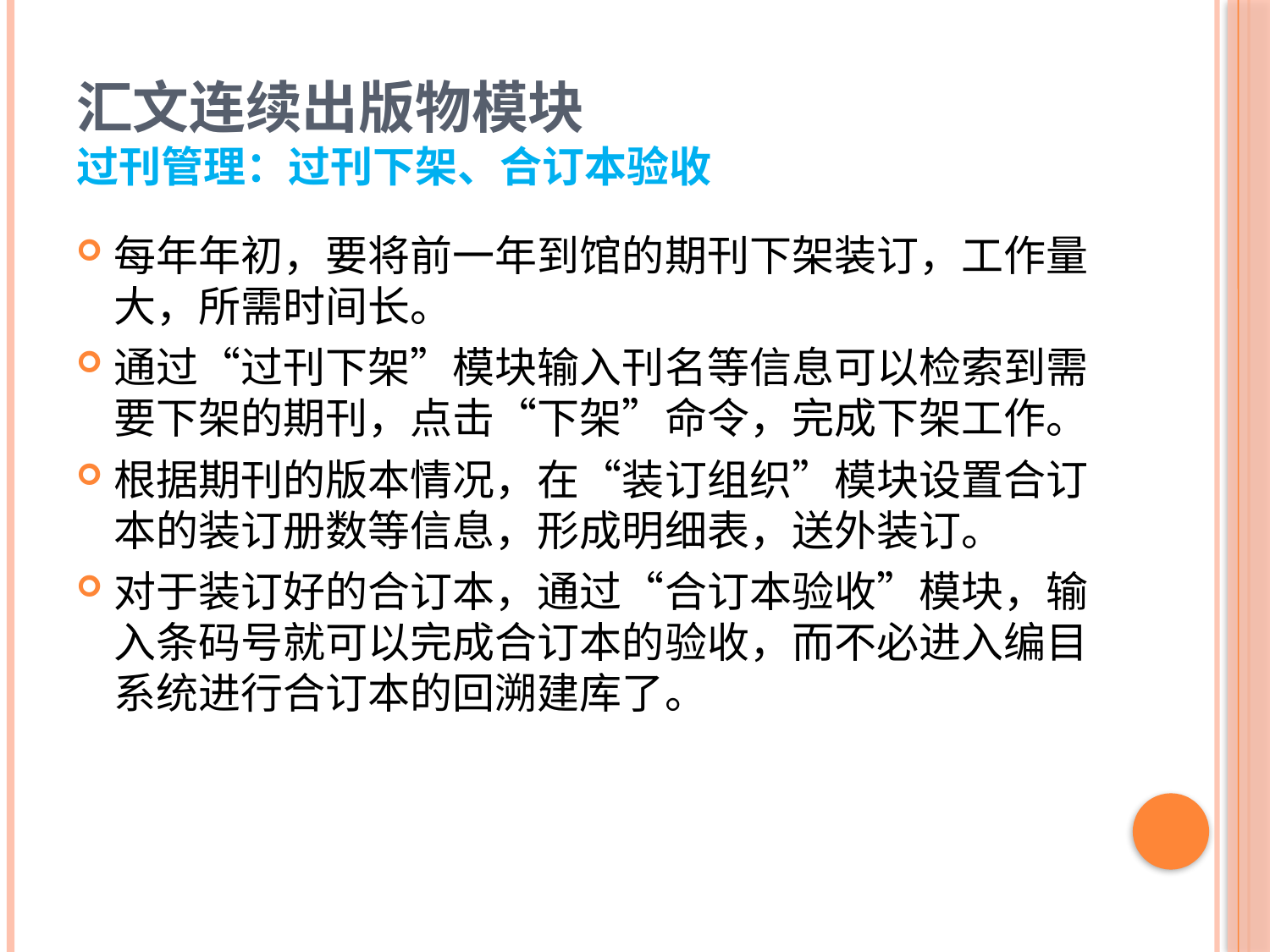

# 汇文连续出版物模块 过刊管理：过刊下架、合订本验收
每年年初，要将前一年到馆的期刊下架装订，工作量大，所需时间长。
通过“过刊下架”模块输入刊名等信息可以检索到需要下架的期刊，点击“下架”命令，完成下架工作。
根据期刊的版本情况，在“装订组织”模块设置合订本的装订册数等信息，形成明细表，送外装订。
对于装订好的合订本，通过“合订本验收”模块，输入条码号就可以完成合订本的验收，而不必进入编目系统进行合订本的回溯建库了。